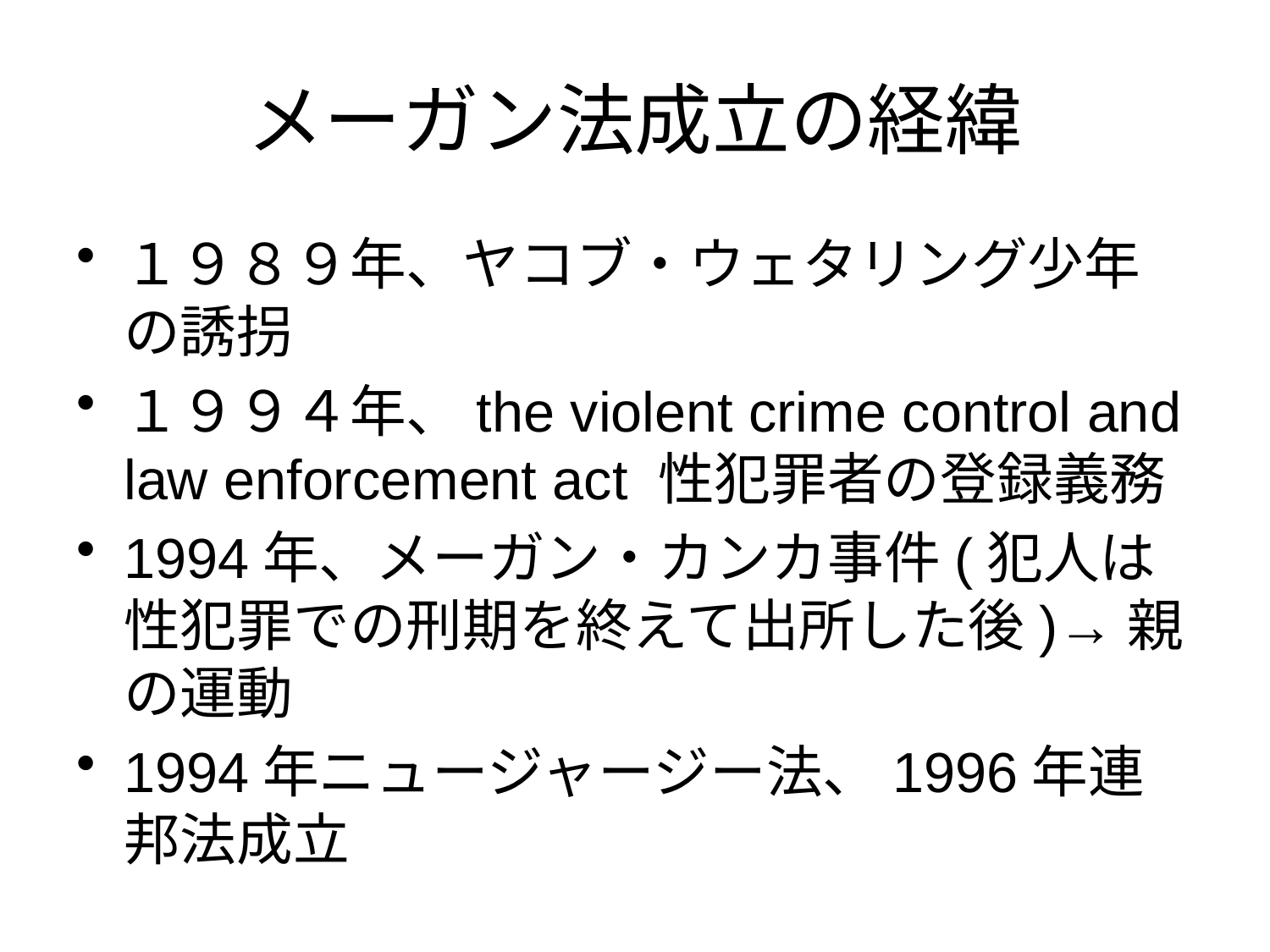

# メーガン法成立の経緯
１９８９年、ヤコブ・ウェタリング少年の誘拐
１９９４年、the violent crime control and law enforcement act 性犯罪者の登録義務
1994年、メーガン・カンカ事件(犯人は性犯罪での刑期を終えて出所した後)→親の運動
1994年ニュージャージー法、1996年連邦法成立